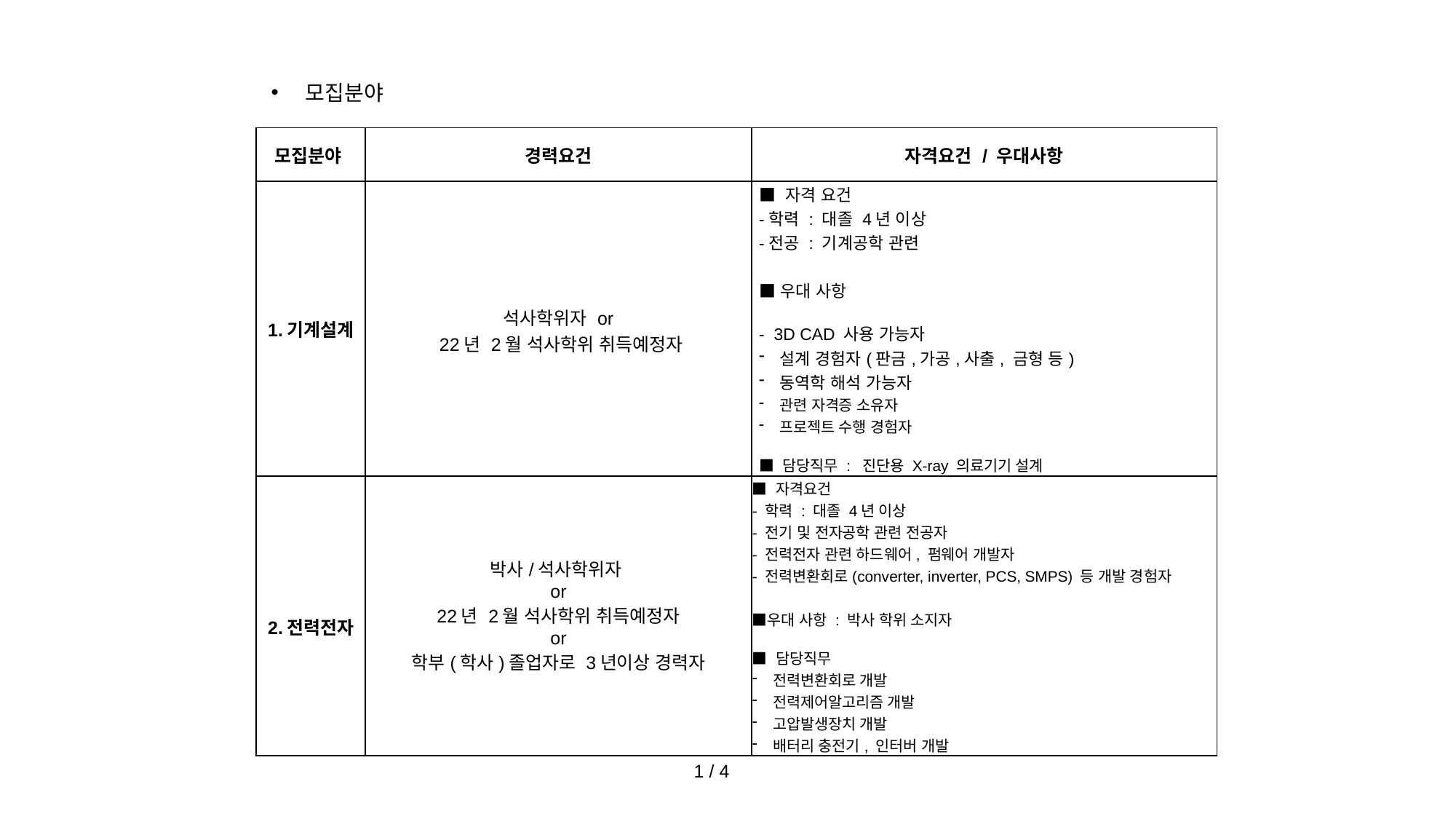

모집분야
| 모집분야 | 경력요건 | 자격요건 / 우대사항 |
| --- | --- | --- |
| 1.기계설계 | 석사학위자 or 22년 2월 석사학위 취득예정자 | ■ 자격 요건 -학력 : 대졸 4년 이상 -전공 : 기계공학 관련 ■우대 사항 - 3D CAD 사용 가능자 설계 경험자(판금,가공,사출, 금형 등) 동역학 해석 가능자 관련 자격증 소유자 프로젝트 수행 경험자 ■ 담당직무 : 진단용 X-ray 의료기기 설계 |
| 2.전력전자 | 박사/석사학위자 or 22년 2월 석사학위 취득예정자 or 학부(학사)졸업자로 3년이상 경력자 | ■ 자격요건 - 학력 : 대졸 4년 이상 - 전기 및 전자공학 관련 전공자 - 전력전자 관련 하드웨어, 펌웨어 개발자 - 전력변환회로(converter, inverter, PCS, SMPS) 등 개발 경험자 ■우대 사항 : 박사 학위 소지자 ■ 담당직무 전력변환회로 개발 전력제어알고리즘 개발 고압발생장치 개발 배터리 충전기, 인터버 개발 |
1 / 4